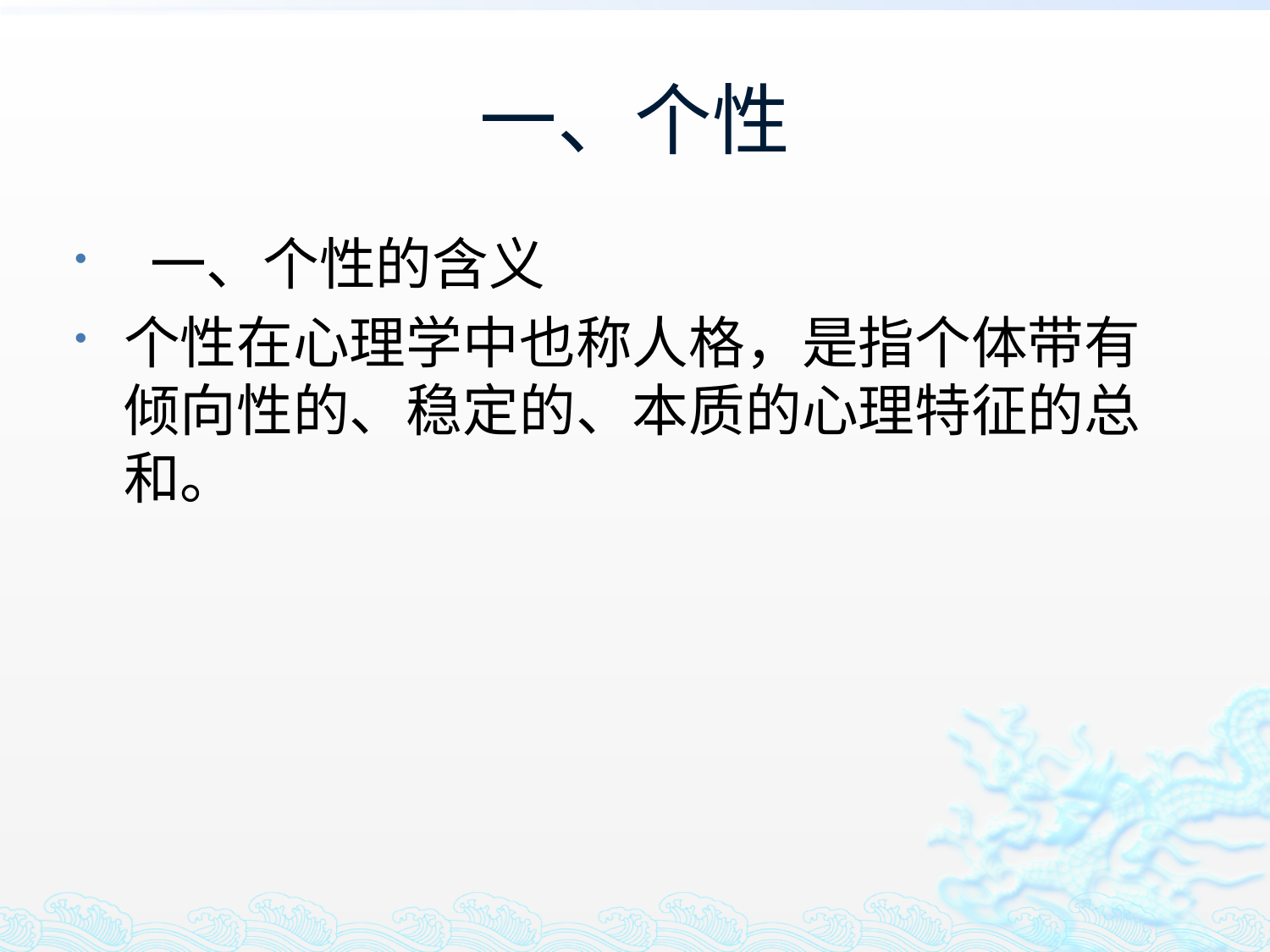

# 一、个性
 一、个性的含义
个性在心理学中也称人格，是指个体带有倾向性的、稳定的、本质的心理特征的总和。